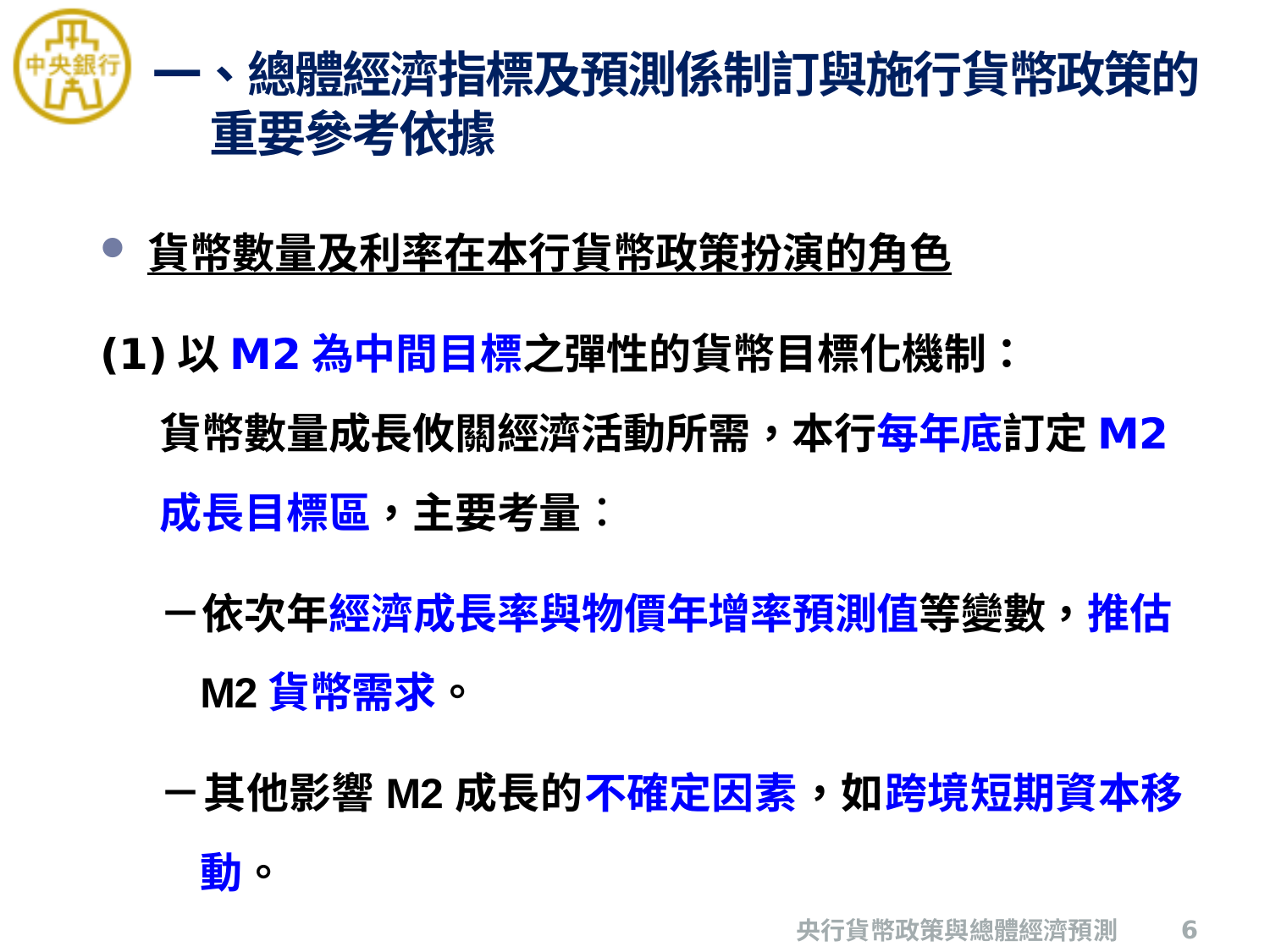

# 一、總體經濟指標及預測係制訂與施行貨幣政策的 重要參考依據
貨幣數量及利率在本行貨幣政策扮演的角色
(1)以M2為中間目標之彈性的貨幣目標化機制：
貨幣數量成長攸關經濟活動所需，本行每年底訂定M2成長目標區，主要考量︰
－依次年經濟成長率與物價年增率預測值等變數，推估M2貨幣需求。
－其他影響M2成長的不確定因素，如跨境短期資本移動。

6
央行貨幣政策與總體經濟預測